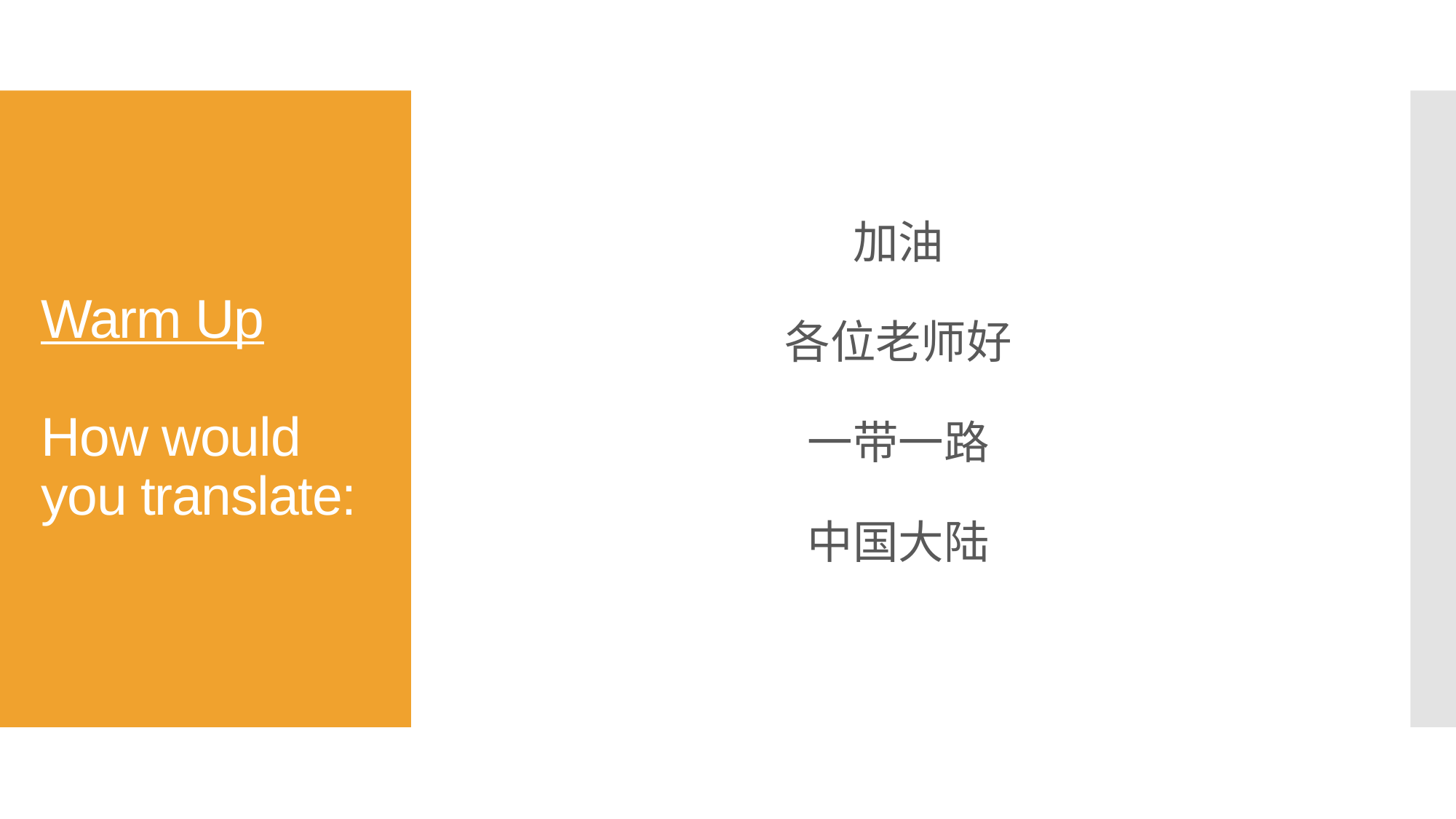

加油
各位老师好
一带一路
中国大陆

# Warm Up How would you translate: